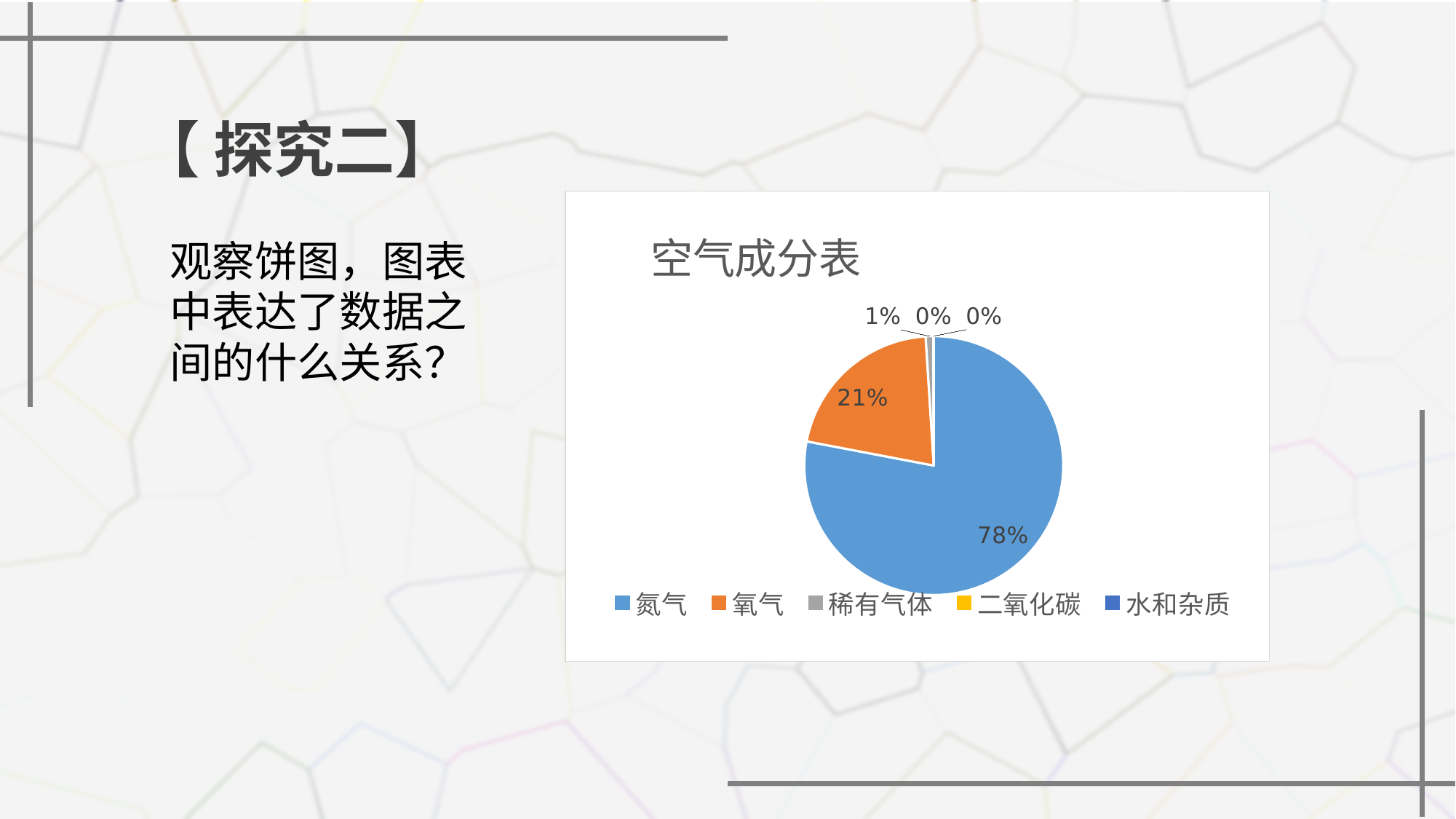

【 探究二】

### Chart: 空气成分表

| Category | 百分比 |
|---|---|
| 氮气 | 0.78 |
| 氧气 | 0.2100000000000001 |
| 稀有气体 | 0.009400000000000007 |
| 二氧化碳 | 0.00030000000000000024 |
| 水和杂质 | 0.00030000000000000024 |
观察饼图，图表中表达了数据之间的什么关系？